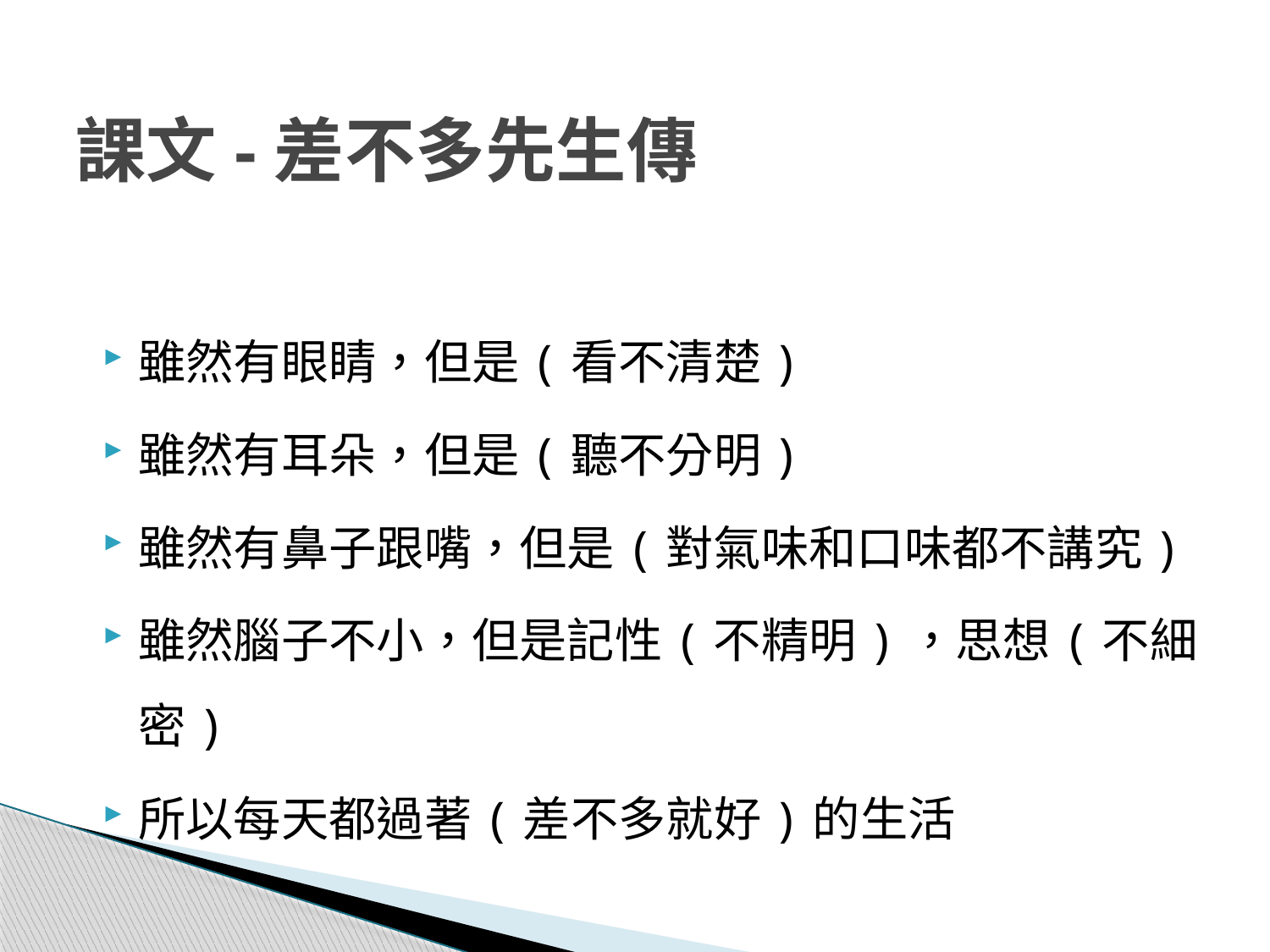

# 課文-差不多先生傳
雖然有眼睛，但是(看不清楚)
雖然有耳朵，但是(聽不分明)
雖然有鼻子跟嘴，但是(對氣味和口味都不講究)
雖然腦子不小，但是記性(不精明)，思想(不細密)
所以每天都過著(差不多就好)的生活